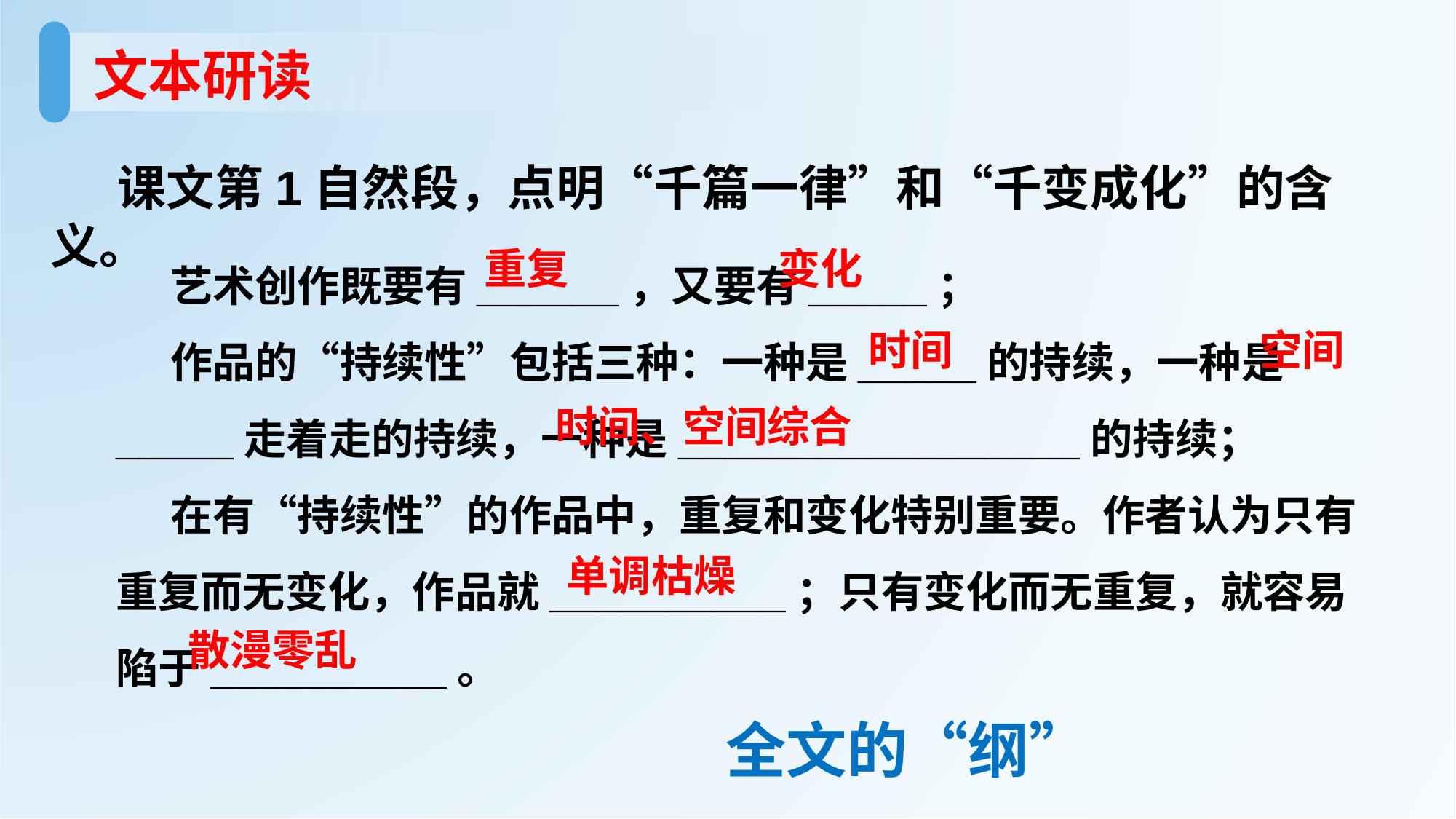

文本研读
     课文第1自然段，点明“千篇一律”和“千变成化”的含义。
艺术创作既要有______，又要有_____；
作品的“持续性”包括三种：一种是_____的持续，一种是_____走着走的持续，一种是_________________的持续；
在有“持续性”的作品中，重复和变化特别重要。作者认为只有重复而无变化，作品就__________；只有变化而无重复，就容易陷于__________。
重复
变化
时间
空间
时间、空间综合
单调枯燥
散漫零乱
全文的“纲”